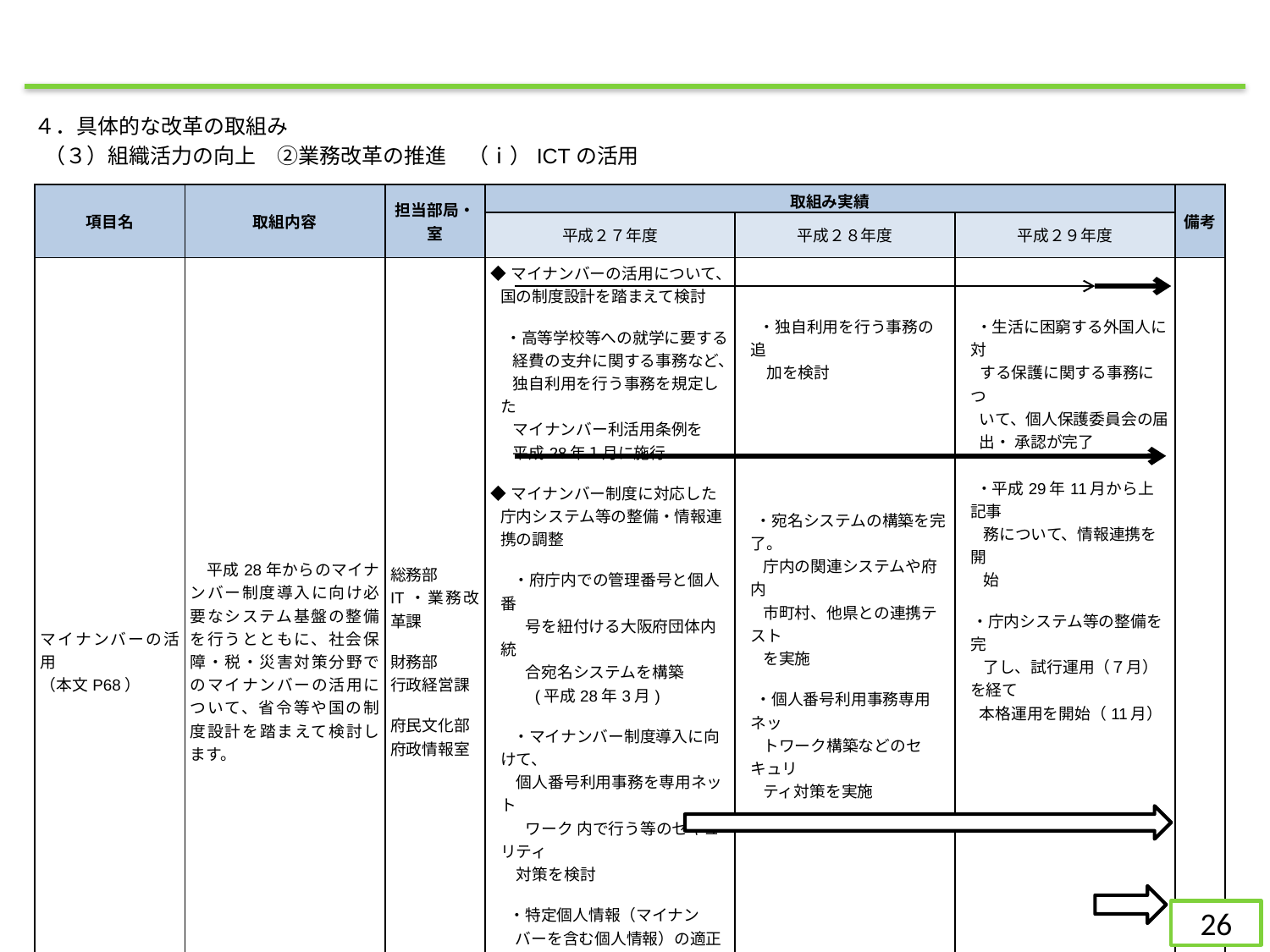

４．具体的な改革の取組み
（３）組織活力の向上　②業務改革の推進　（ⅰ）ICTの活用
| 項目名 | 取組内容 | 担当部局・室 | 取組み実績 |  |  | 備考 |
| --- | --- | --- | --- | --- | --- | --- |
|  |  |  | 平成２７年度 | 平成２８年度 | 平成２９年度 |  |
| マイナンバーの活用 （本文P68） | 平成28年からのマイナンバー制度導入に向け必要なシステム基盤の整備を行うとともに、社会保障・税・災害対策分野でのマイナンバーの活用について、省令等や国の制度設計を踏まえて検討します。 | 総務部 IT・業務改革課 財務部 行政経営課 府民文化部 府政情報室 | ◆マイナンバーの活用について、国の制度設計を踏まえて検討 ・高等学校等への就学に要する 経費の支弁に関する事務など、 独自利用を行う事務を規定した マイナンバー利活用条例を 平成28年１月に施行 ◆マイナンバー制度に対応した庁内システム等の整備・情報連携の調整 　 ・府庁内での管理番号と個人番 　　 号を紐付ける大阪府団体内統 　　 合宛名システムを構築 　　(平成28年3月) 　 ・マイナンバー制度導入に向けて、 個人番号利用事務を専用ネット 　　 ワーク 内で行う等のセキュリティ 対策を検討 ・特定個人情報（マイナンバーを含む個人情報）の適正な取扱いのための規定整備 　　・特定個人情報保護評価に対する支援、同評価書に係る第三者点検業務の実施（随時） ◆マイナンバーの利用開始 （平成28年1月） | ・独自利用を行う事務の追 加を検討   ・宛名システムの構築を完了。 庁内の関連システムや府内 市町村、他県との連携テスト を実施 ・個人番号利用事務専用ネッ トワーク構築などのセキュリ ティ対策を実施 | ・生活に困窮する外国人に対　 　 する保護に関する事務につ いて、個人保護委員会の届 出・ 承認が完了 　 　・平成29年11月から上記事 　 務について、情報連携を開　　　 　 始   ・庁内システム等の整備を完 　 了し、試行運用（７月）を経て 本格運用を開始（11月） ◆マイナンバーを活用した情報連携を開始 　　⇒本格運用 （平成29年11月） |  |

26